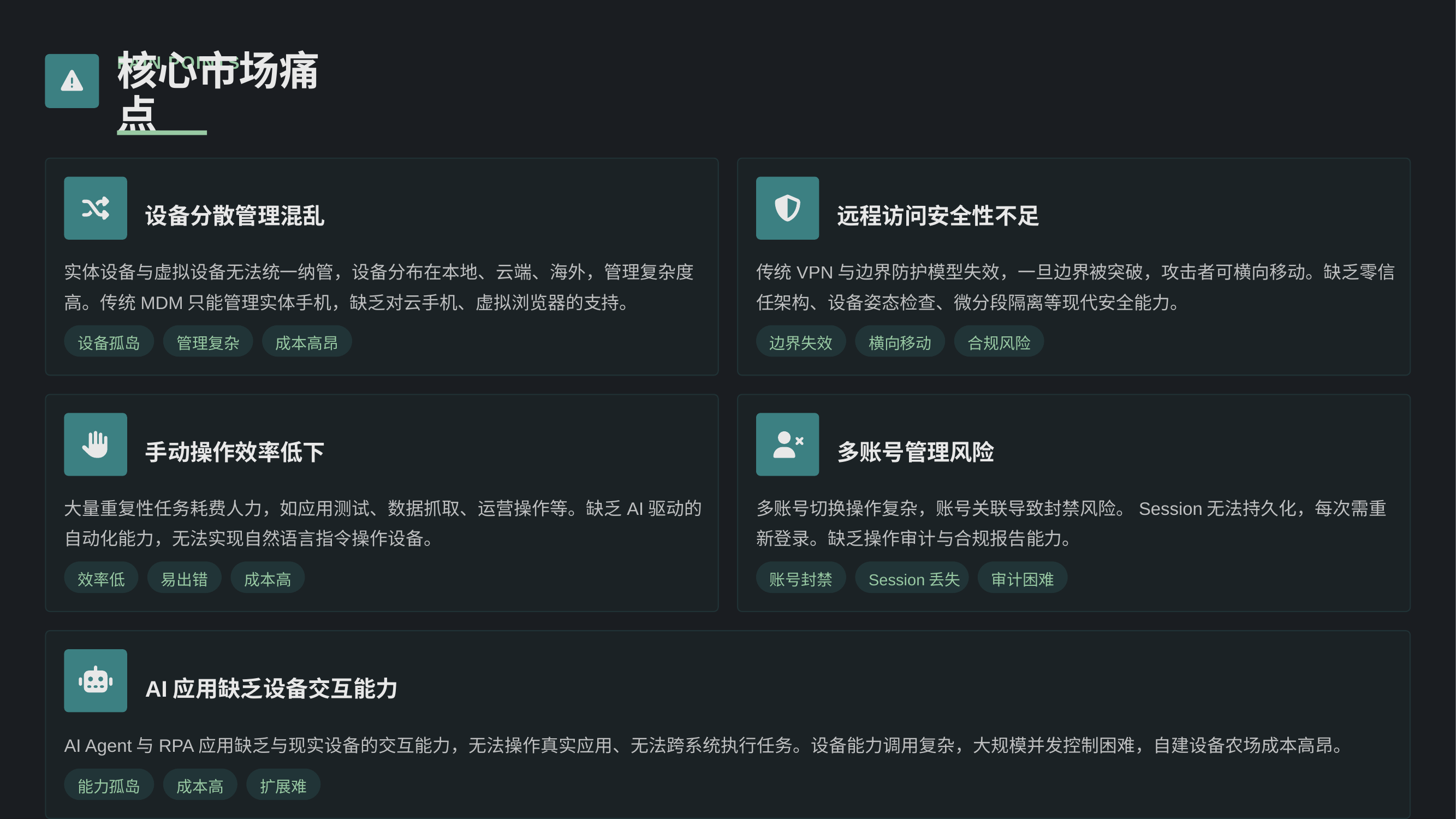

PAIN POINTS

核心市场痛点

设备分散管理混乱

远程访问安全性不足

实体设备与虚拟设备无法统一纳管，设备分布在本地、云端、海外，管理复杂度高。传统MDM只能管理实体手机，缺乏对云手机、虚拟浏览器的支持。
传统VPN与边界防护模型失效，一旦边界被突破，攻击者可横向移动。缺乏零信任架构、设备姿态检查、微分段隔离等现代安全能力。

设备孤岛

管理复杂

成本高昂

边界失效

横向移动

合规风险

手动操作效率低下

多账号管理风险

大量重复性任务耗费人力，如应用测试、数据抓取、运营操作等。缺乏AI驱动的自动化能力，无法实现自然语言指令操作设备。
多账号切换操作复杂，账号关联导致封禁风险。Session无法持久化，每次需重新登录。缺乏操作审计与合规报告能力。

效率低

易出错

成本高

账号封禁

Session丢失

审计困难

AI应用缺乏设备交互能力

AI Agent与RPA应用缺乏与现实设备的交互能力，无法操作真实应用、无法跨系统执行任务。设备能力调用复杂，大规模并发控制困难，自建设备农场成本高昂。

能力孤岛

成本高

扩展难